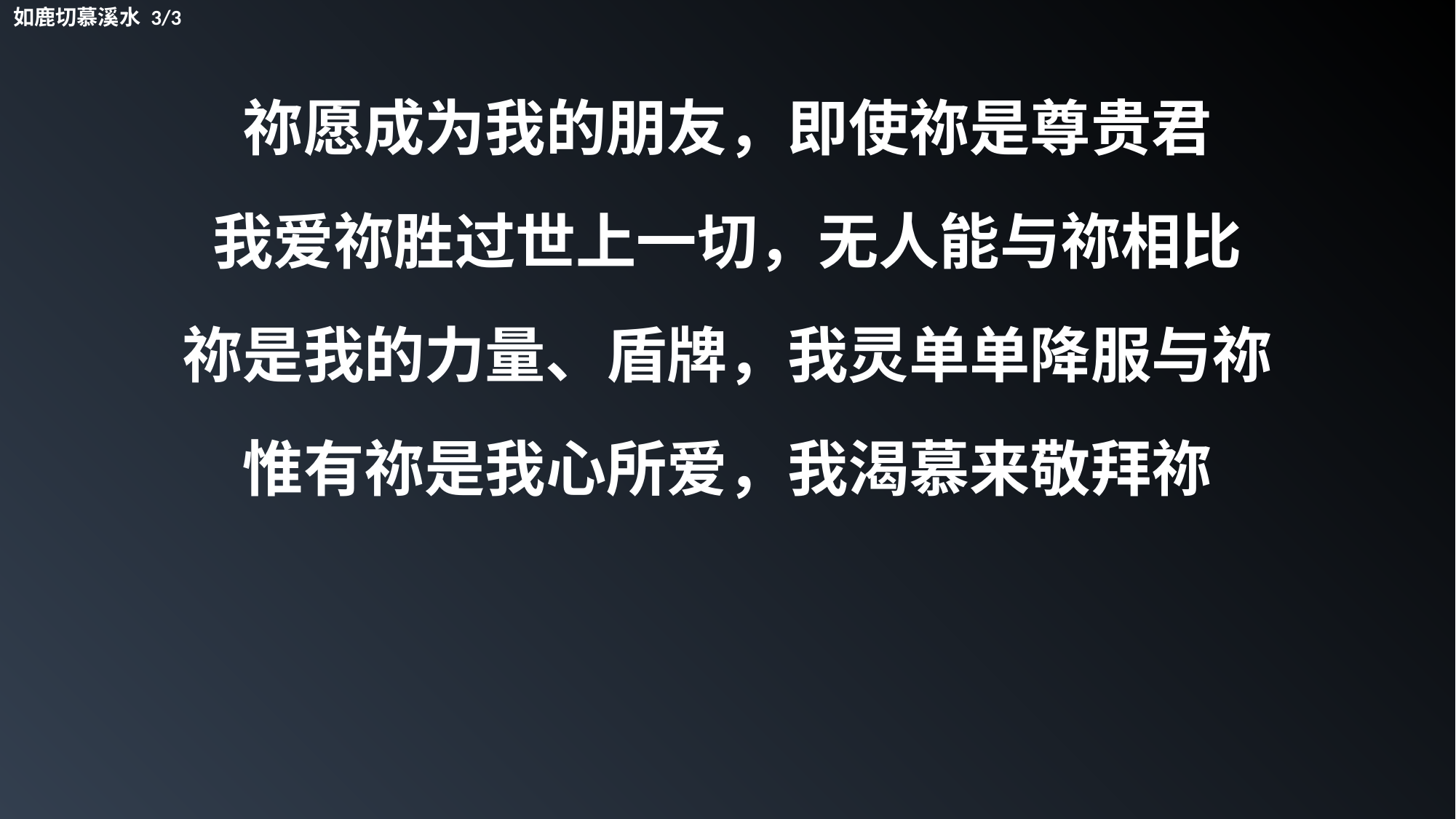

如鹿切慕溪水 3/3
祢愿成为我的朋友，即使祢是尊贵君
我爱祢胜过世上一切，无人能与祢相比
祢是我的力量、盾牌，我灵单单降服与祢
惟有祢是我心所爱，我渴慕来敬拜祢